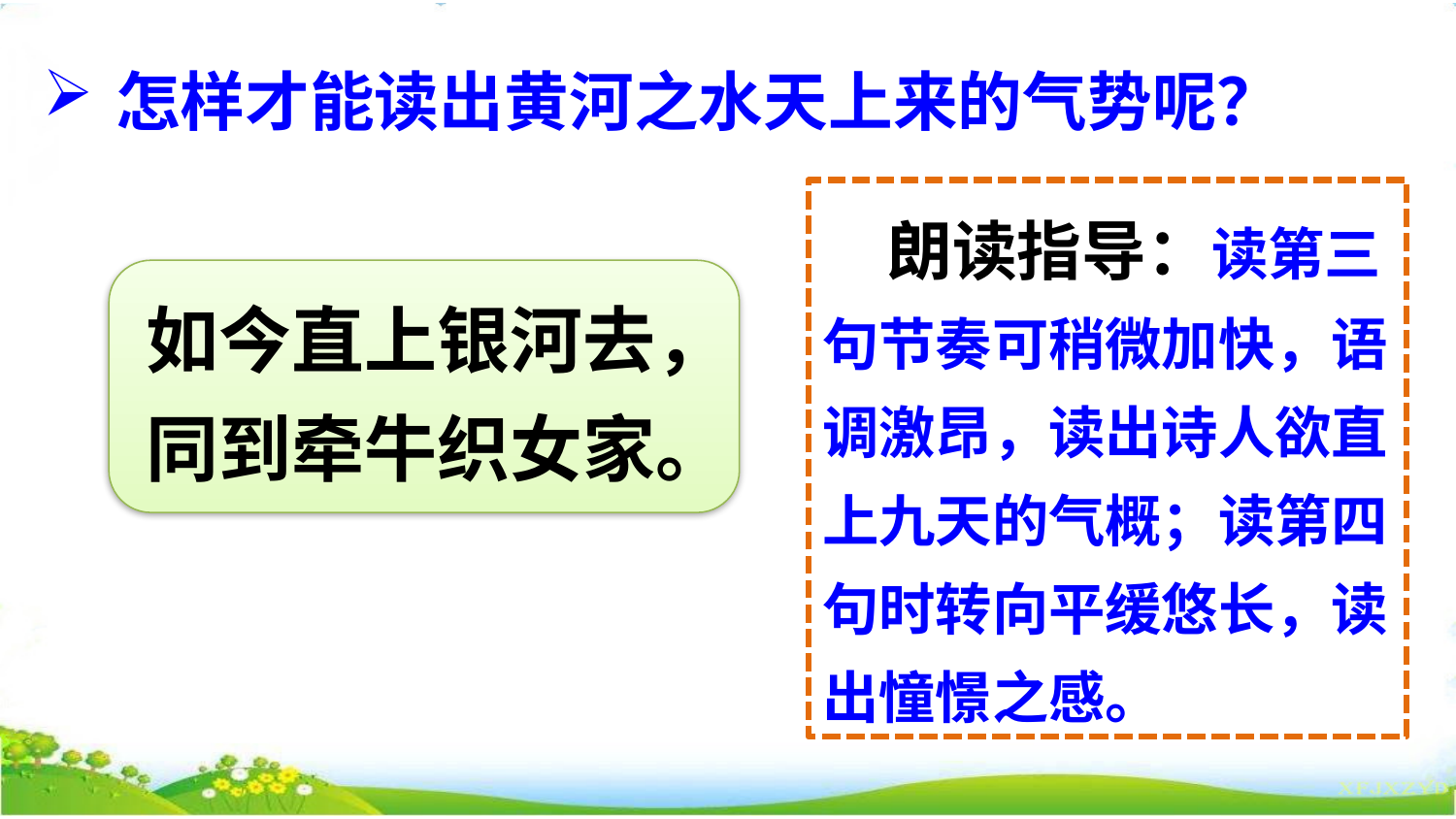

怎样才能读出黄河之水天上来的气势呢？
    朗读指导：读第三句节奏可稍微加快，语调激昂，读出诗人欲直上九天的气概；读第四句时转向平缓悠长，读出憧憬之感。

如今直上银河去，
同到牵牛织女家。